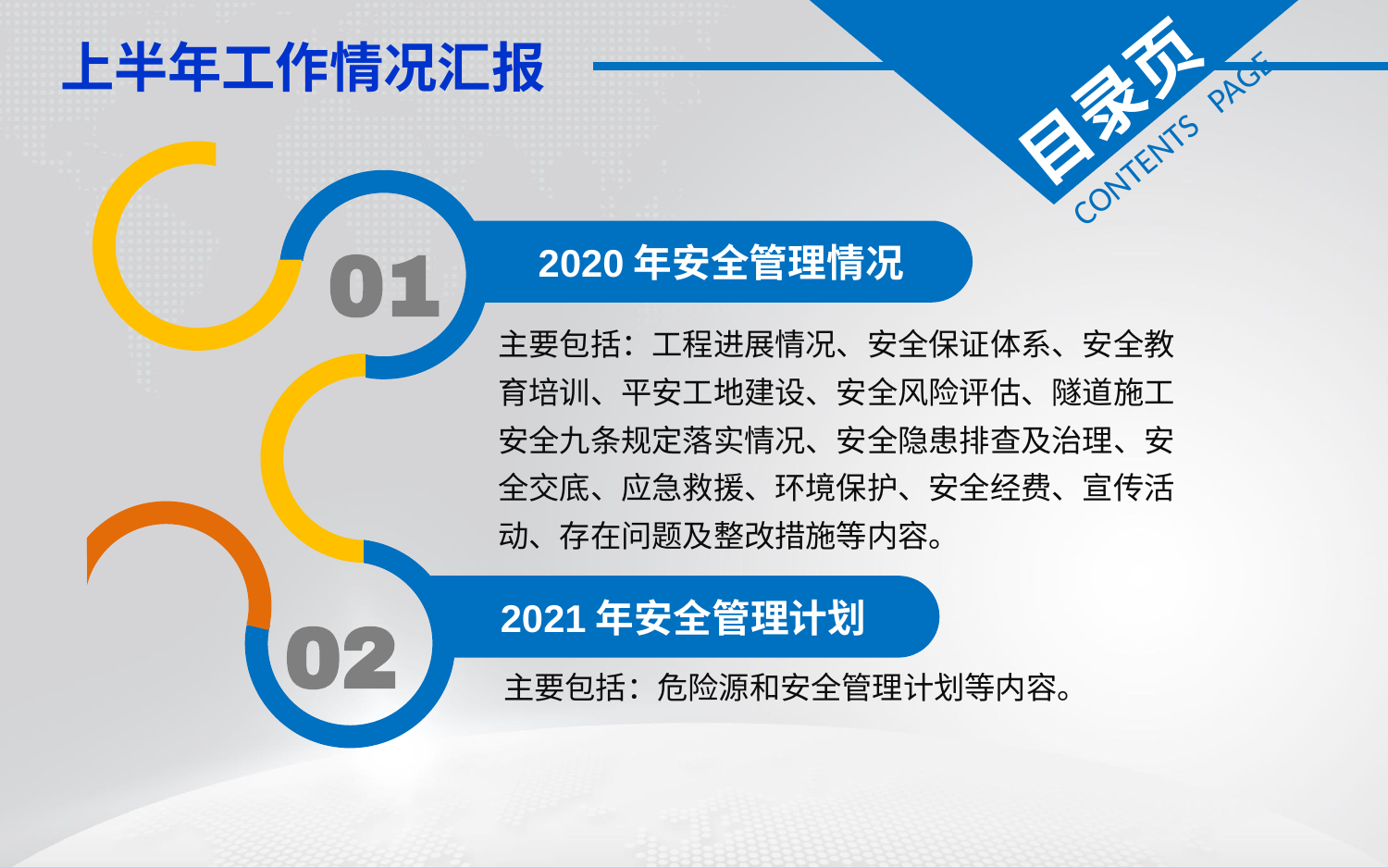

目录页
CONTENTS   PAGE

2020年安全管理情况
01
主要包括：工程进展情况、安全保证体系、安全教育培训、平安工地建设、安全风险评估、隧道施工安全九条规定落实情况、安全隐患排查及治理、安全交底、应急救援、环境保护、安全经费、宣传活动、存在问题及整改措施等内容。

2021年安全管理计划
02
主要包括：危险源和安全管理计划等内容。